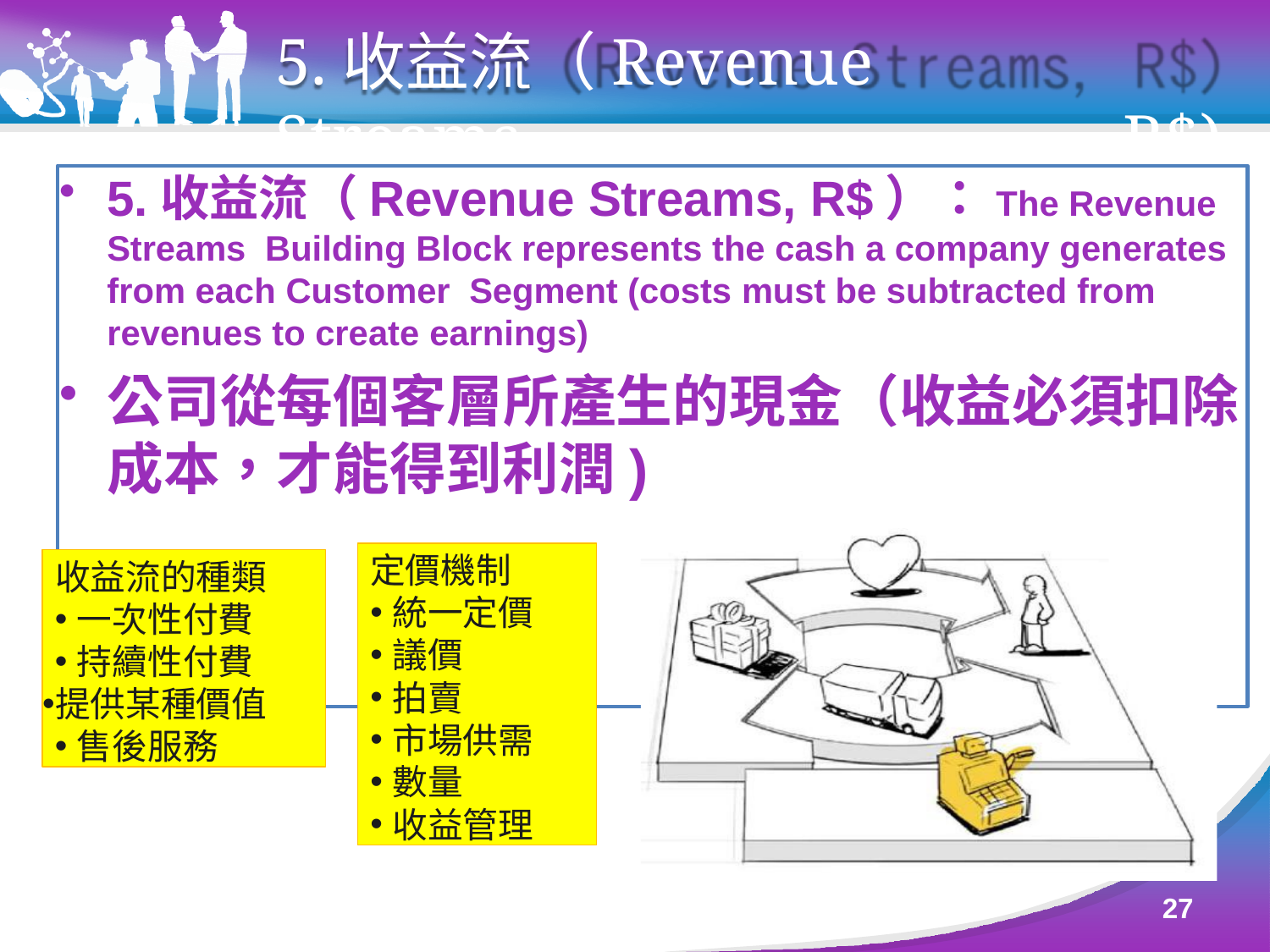

# 5.收益流（Revenue	Streams,	R$)

5.收益流（Revenue Streams, R$）：The Revenue Streams  Building Block represents the cash a company generates from each Customer  Segment (costs must be subtracted from revenues to create earnings)
公司從每個客層所產生的現金（收益必須扣除 成本，才能得到利潤)

定價機制
統一定價
議價
拍賣
市場供需
數量
收益管理
收益流的種類
一次性付費
持續性付費
提供某種價值
售後服務
27